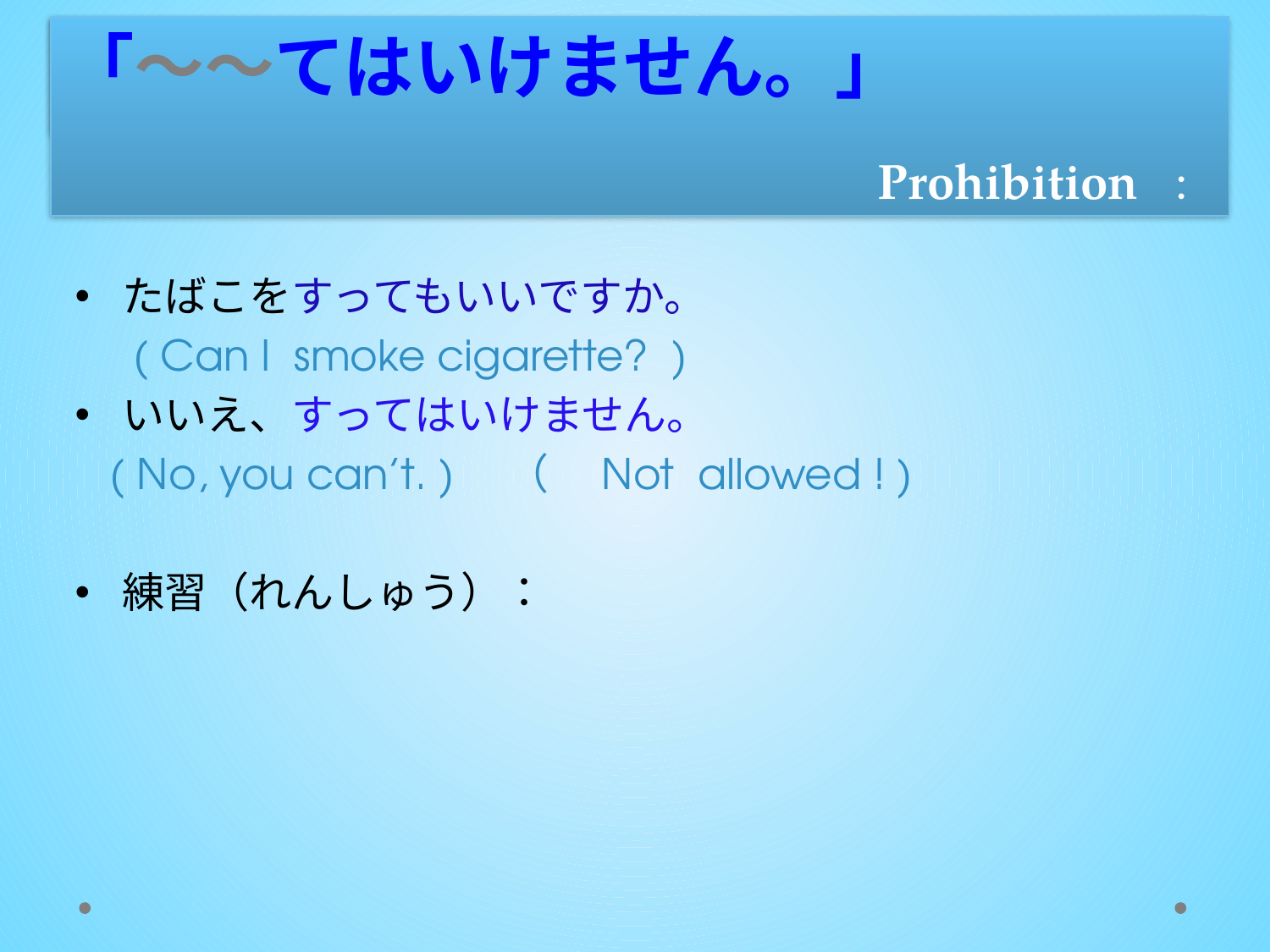

# Conjugation:
「〜〜てはいけません。」
　　　　　　　　　　　　　　　　　　　Prohibition   :
たばこをすってもいいですか。
     ( Can I  smoke cigarette?  )
いいえ、すってはいけません。
   ( No, you can’t. )　（　Not  allowed ! )

練習（れんしゅう）：